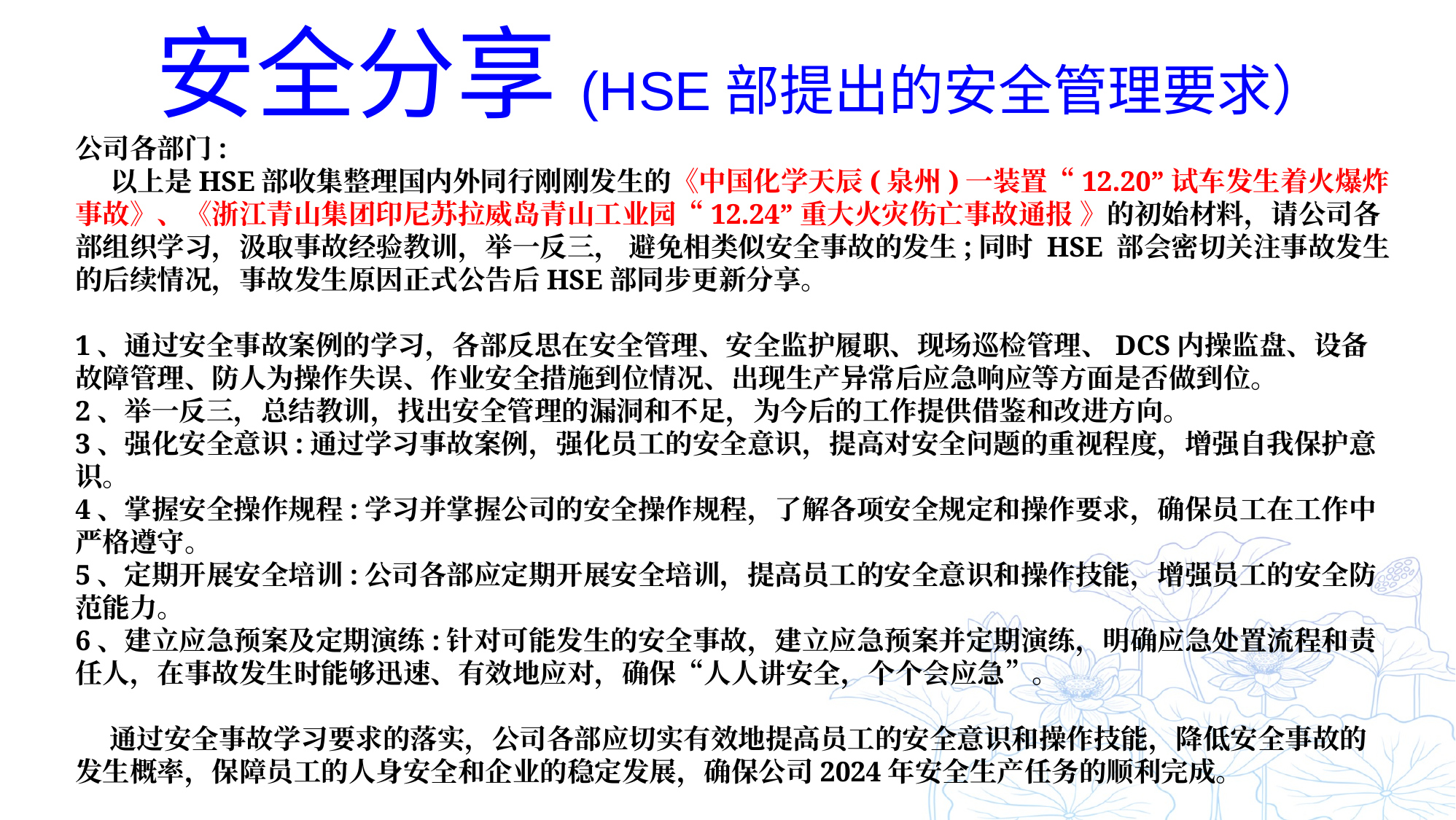

安全分享(HSE部提出的安全管理要求）
公司各部门:
    以上是HSE部收集整理国内外同行刚刚发生的《中国化学天辰(泉州)一装置“12.20”试车发生着火爆炸事故》、《浙江青山集团印尼苏拉威岛青山工业园“12.24”重大火灾伤亡事故通报 》的初始材料，请公司各部组织学习，汲取事故经验教训，举一反三， 避免相类似安全事故的发生;同时 HSE 部会密切关注事故发生的后续情况，事故发生原因正式公告后HSE部同步更新分享。

1、通过安全事故案例的学习，各部反思在安全管理、安全监护履职、现场巡检管理、DCS内操监盘、设备故障管理、防人为操作失误、作业安全措施到位情况、出现生产异常后应急响应等方面是否做到位。
2、举一反三，总结教训，找出安全管理的漏洞和不足，为今后的工作提供借鉴和改进方向。
3、强化安全意识:通过学习事故案例，强化员工的安全意识，提高对安全问题的重视程度，增强自我保护意识。
4、掌握安全操作规程:学习并掌握公司的安全操作规程，了解各项安全规定和操作要求，确保员工在工作中严格遵守。
5、定期开展安全培训:公司各部应定期开展安全培训，提高员工的安全意识和操作技能，增强员工的安全防范能力。
6、建立应急预案及定期演练:针对可能发生的安全事故，建立应急预案并定期演练，明确应急处置流程和责任人，在事故发生时能够迅速、有效地应对，确保“人人讲安全，个个会应急”。

    通过安全事故学习要求的落实，公司各部应切实有效地提高员工的安全意识和操作技能，降低安全事故的发生概率，保障员工的人身安全和企业的稳定发展，确保公司2024年安全生产任务的顺利完成。